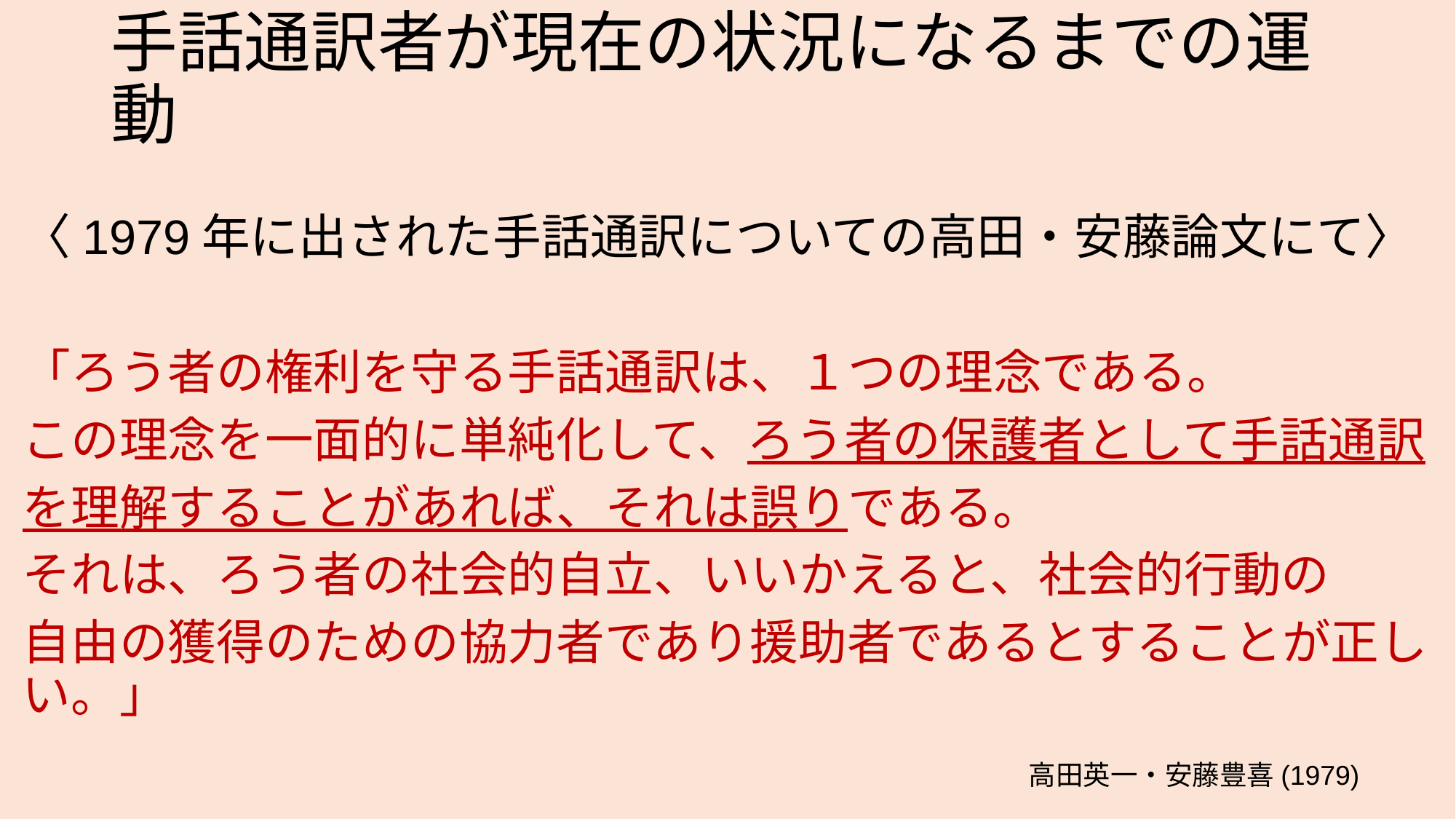

# 手話通訳者が現在の状況になるまでの運動
〈1979年に出された手話通訳についての高田・安藤論文にて〉

「ろう者の権利を守る手話通訳は、１つの理念である。
この理念を一面的に単純化して、ろう者の保護者として手話通訳
を理解することがあれば、それは誤りである。
それは、ろう者の社会的自立、いいかえると、社会的行動の
自由の獲得のための協力者であり援助者であるとすることが正しい。」
高田英一・安藤豊喜(1979)